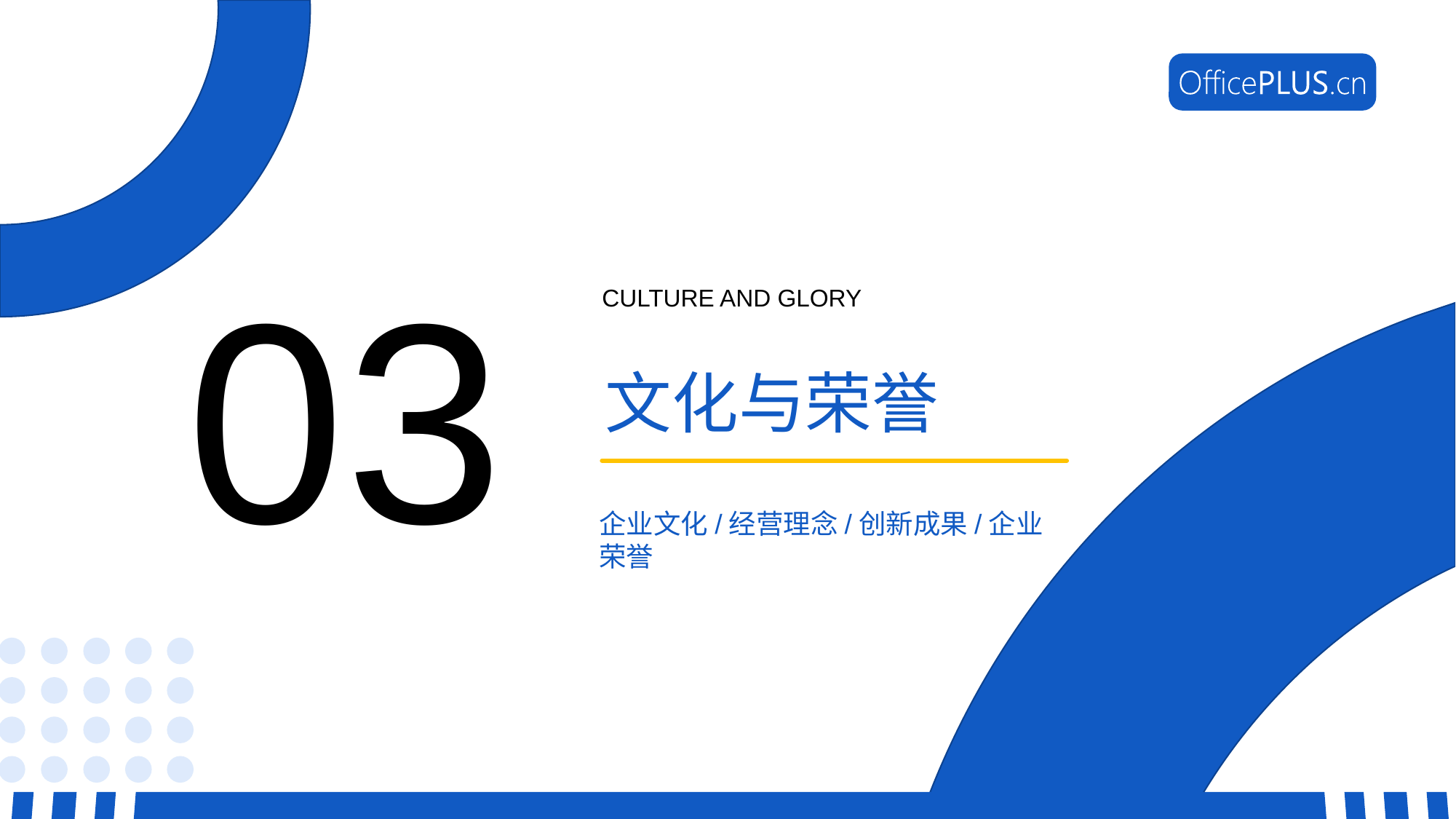

03
03
Culture and glory
文化与荣誉
企业文化/经营理念/创新成果/企业荣誉